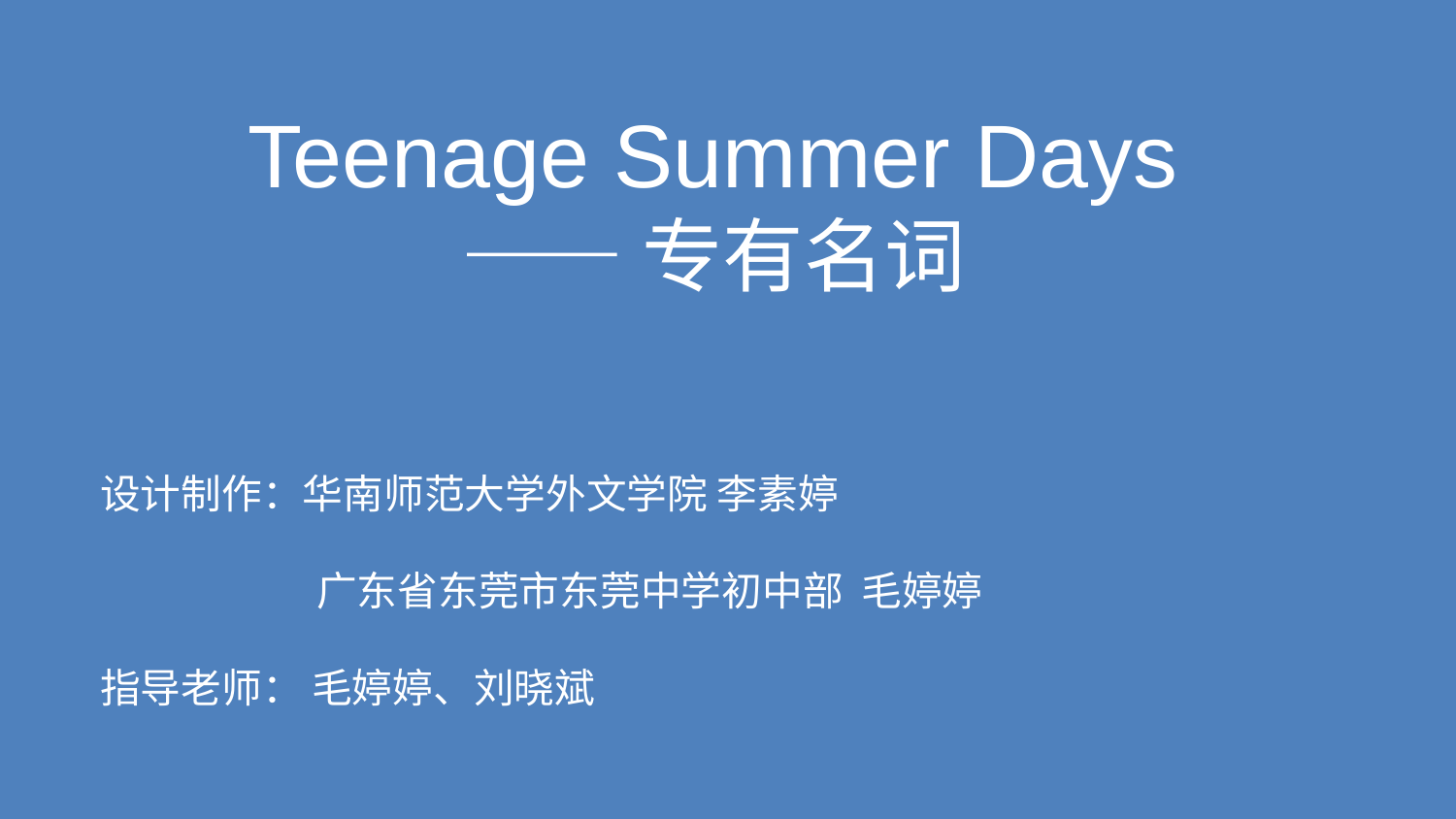

Teenage Summer Days
——专有名词
设计制作：华南师范大学外文学院 李素婷

                       广东省东莞市东莞中学初中部  毛婷婷

指导老师： 毛婷婷、刘晓斌